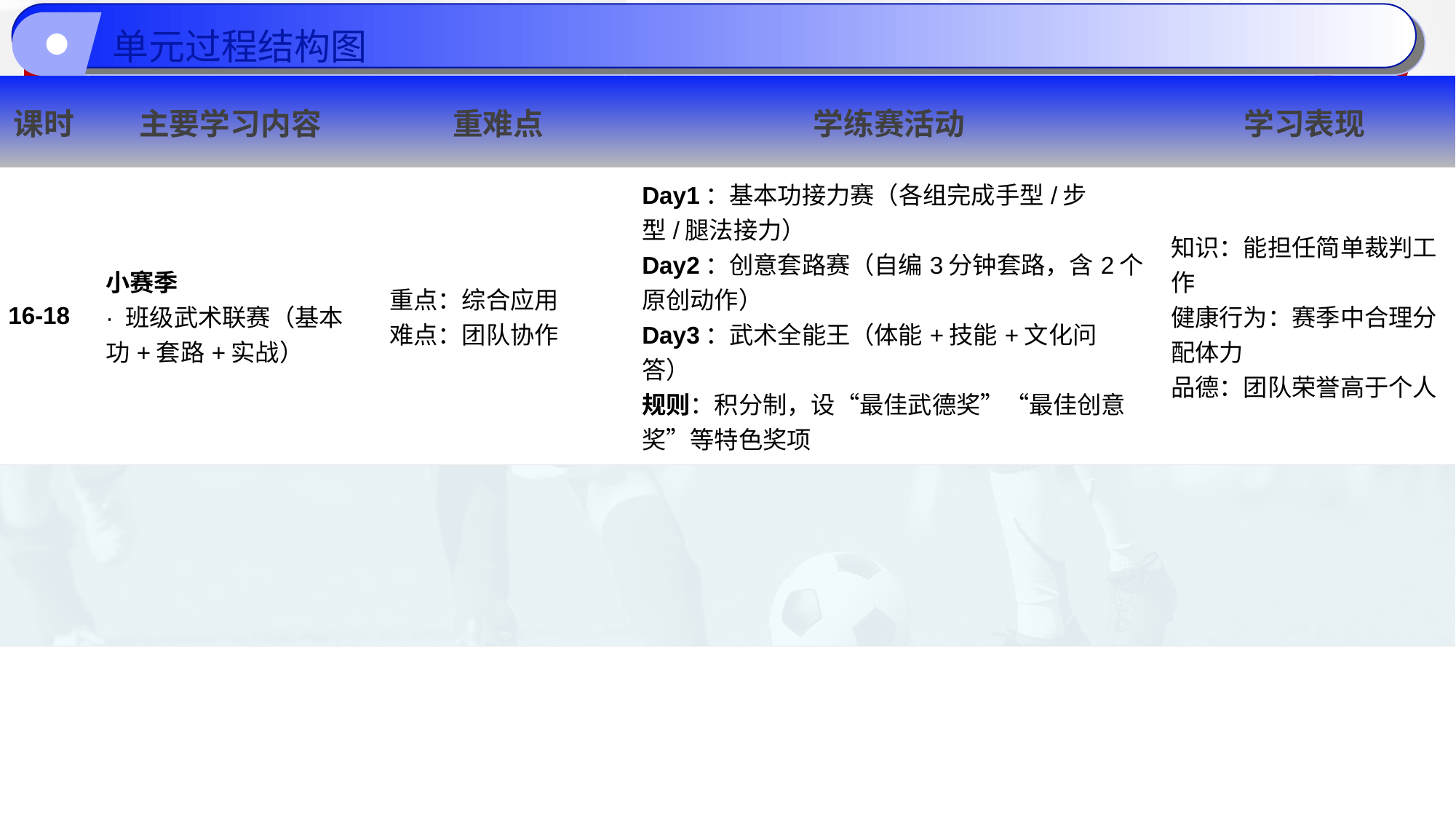

单元过程结构图

| 课时 | 主要学习内容 | 重难点 | 学练赛活动 | 学习表现 |
| --- | --- | --- | --- | --- |
| 16-18 | 小赛季 · 班级武术联赛（基本功+套路+实战） | 重点：综合应用 难点：团队协作 | Day1：基本功接力赛（各组完成手型/步型/腿法接力） Day2：创意套路赛（自编3分钟套路，含2个原创动作） Day3：武术全能王（体能+技能+文化问答） 规则：积分制，设“最佳武德奖”“最佳创意奖”等特色奖项 | 知识：能担任简单裁判工作 健康行为：赛季中合理分配体力 品德：团队荣誉高于个人 |
|  |  |  |  |  |
|  |  |  |  |  |